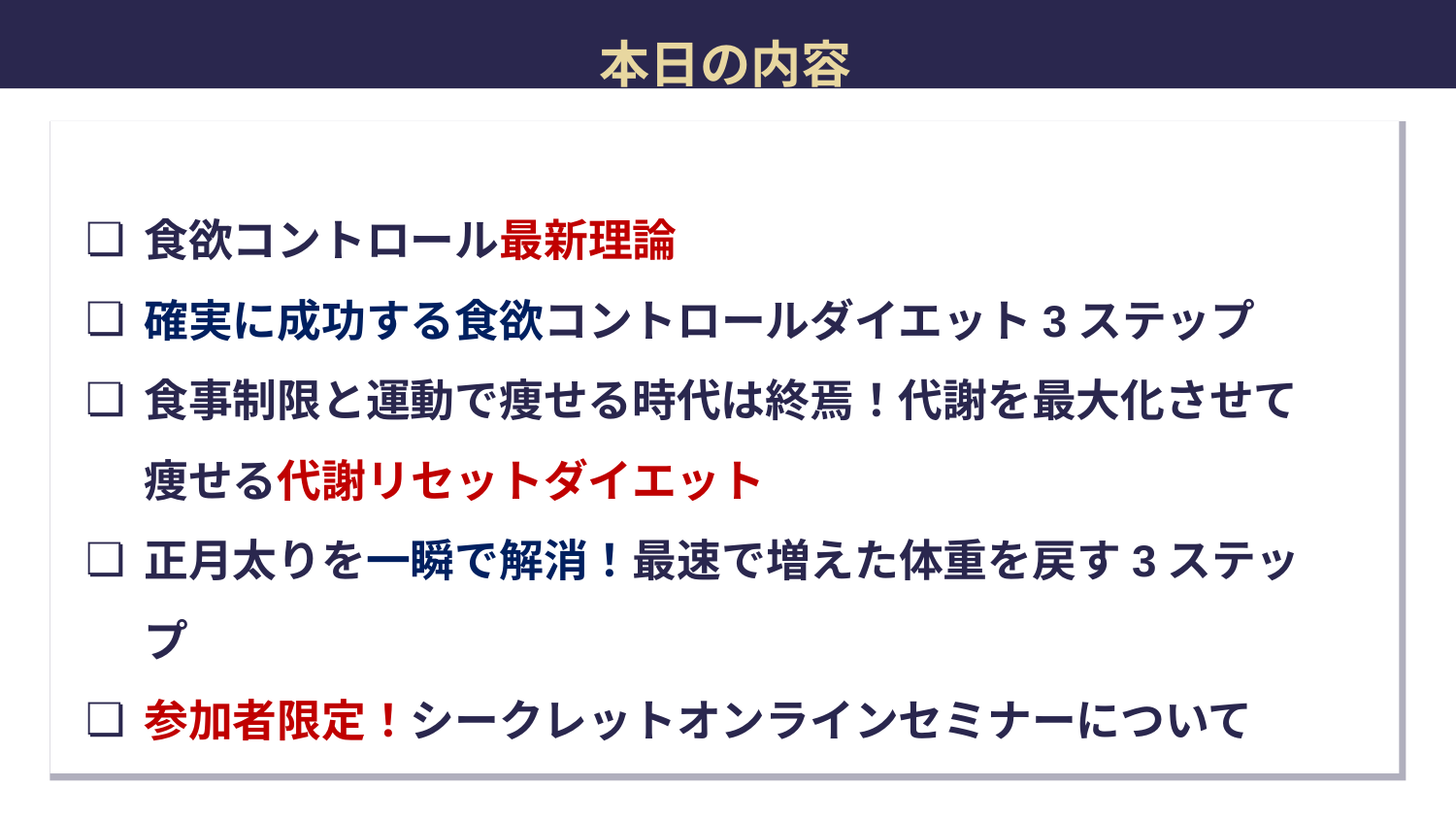

本日の内容

食欲コントロール最新理論
確実に成功する食欲コントロールダイエット3ステップ
食事制限と運動で痩せる時代は終焉！代謝を最大化させて痩せる代謝リセットダイエット
正月太りを一瞬で解消！最速で増えた体重を戻す3ステップ
参加者限定！シークレットオンラインセミナーについて